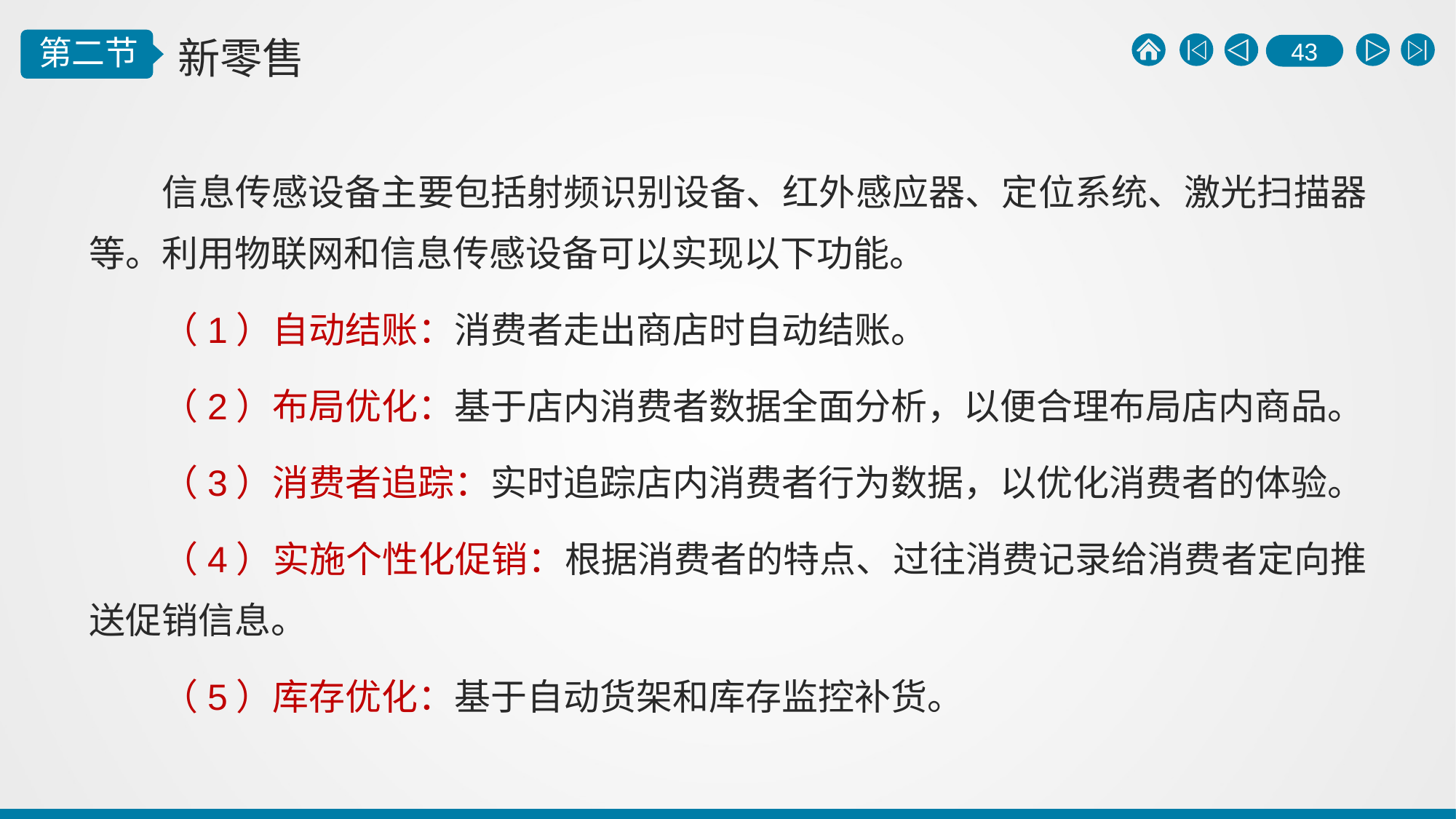

信息传感设备主要包括射频识别设备、红外感应器、定位系统、激光扫描器等。利用物联网和信息传感设备可以实现以下功能。
（1）自动结账：消费者走出商店时自动结账。
（2）布局优化：基于店内消费者数据全面分析，以便合理布局店内商品。
（3）消费者追踪：实时追踪店内消费者行为数据，以优化消费者的体验。
（4）实施个性化促销：根据消费者的特点、过往消费记录给消费者定向推送促销信息。
（5）库存优化：基于自动货架和库存监控补货。